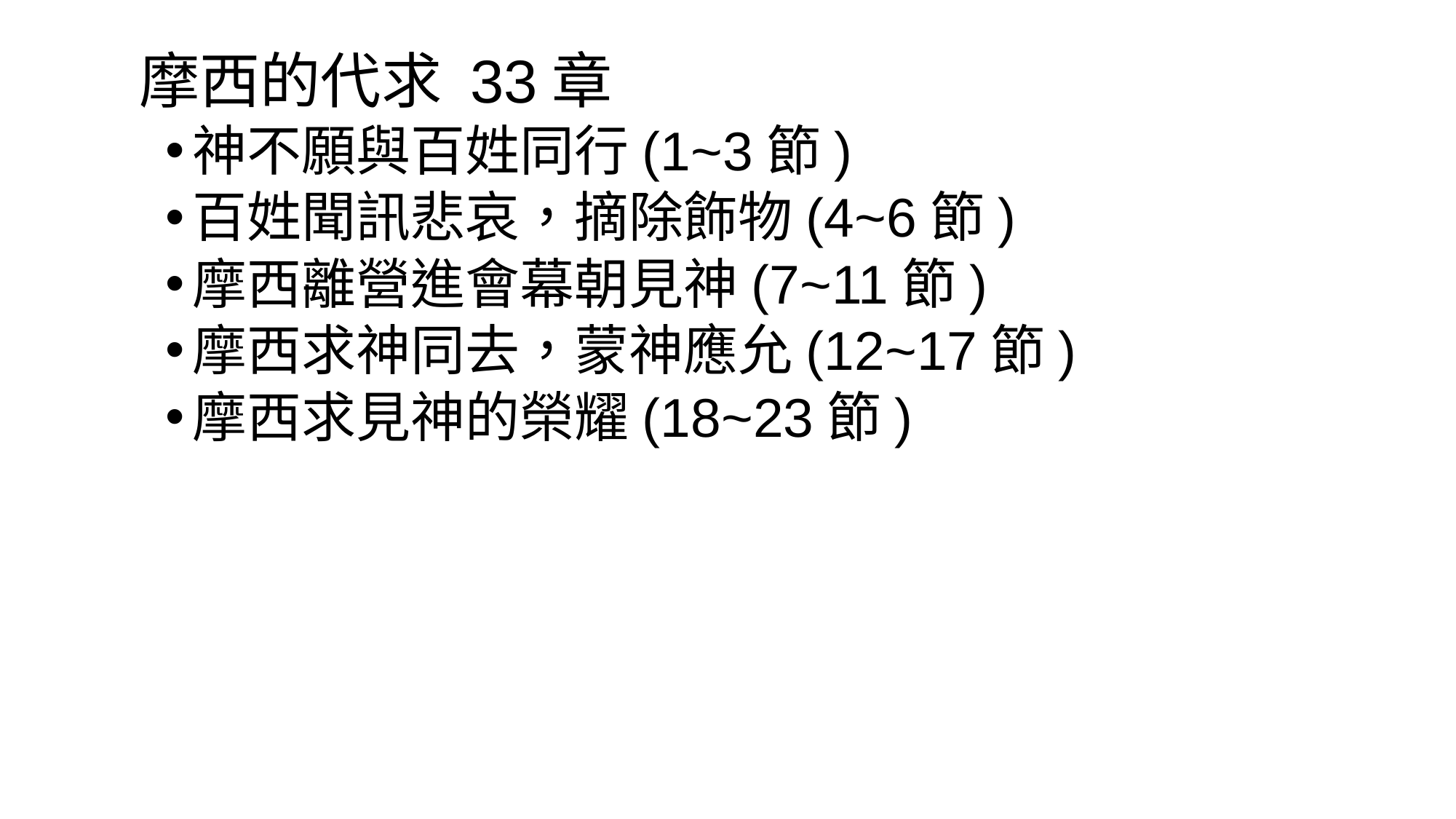

摩西的代求 33章
神不願與百姓同行(1~3節)
百姓聞訊悲哀，摘除飾物(4~6節)
摩西離營進會幕朝見神(7~11節)
摩西求神同去，蒙神應允(12~17節)
摩西求見神的榮耀(18~23節)